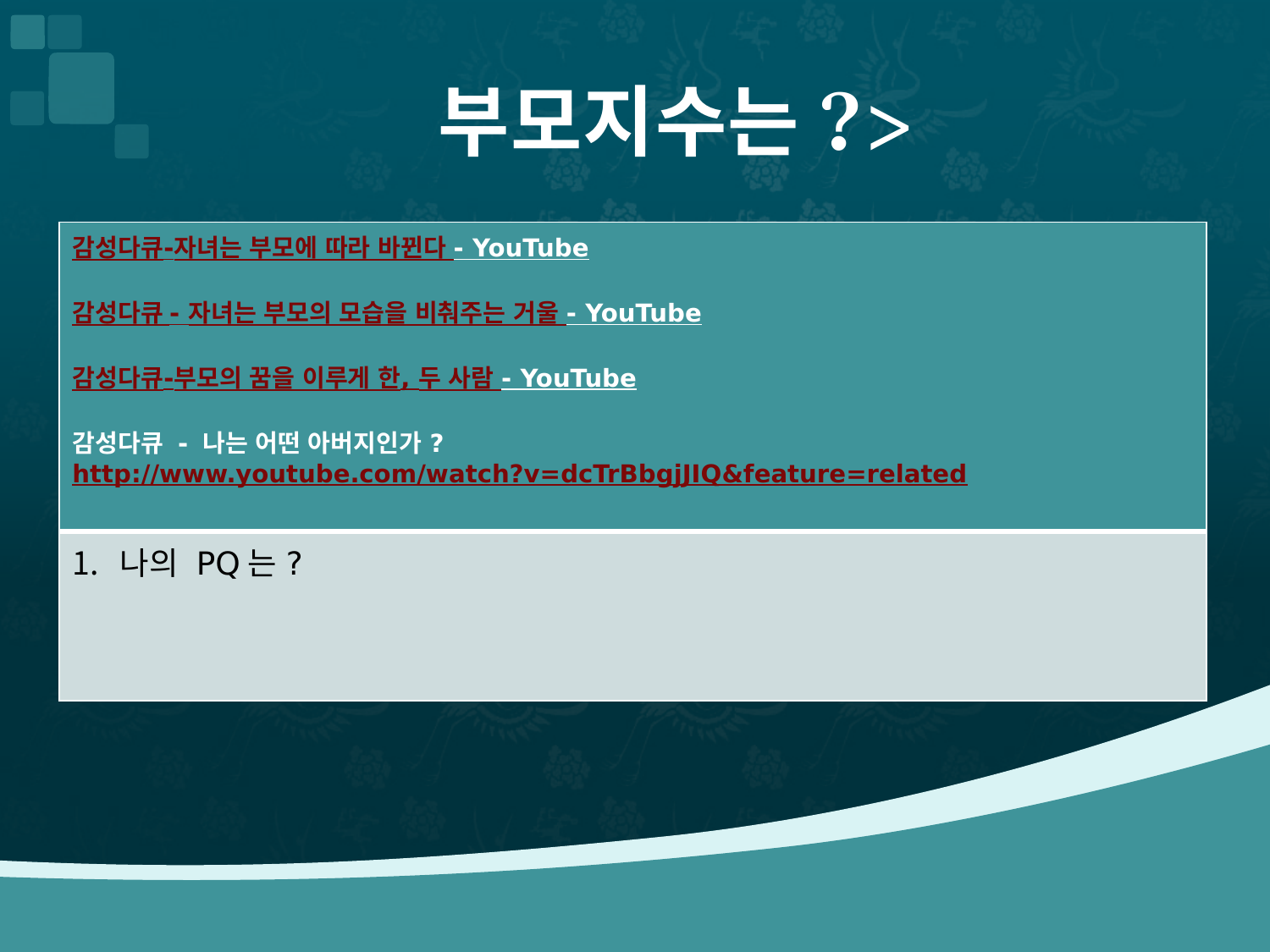

# 부모지수는?>
| 감성다큐-자녀는 부모에 따라 바뀐다 - YouTube 감성다큐 - 자녀는 부모의 모습을 비춰주는 거울 - YouTube 감성다큐-부모의 꿈을 이루게 한, 두 사람 - YouTube 감성다큐 - 나는 어떤 아버지인가? http://www.youtube.com/watch?v=dcTrBbgjJIQ&feature=related |
| --- |
| 나의 PQ는? |